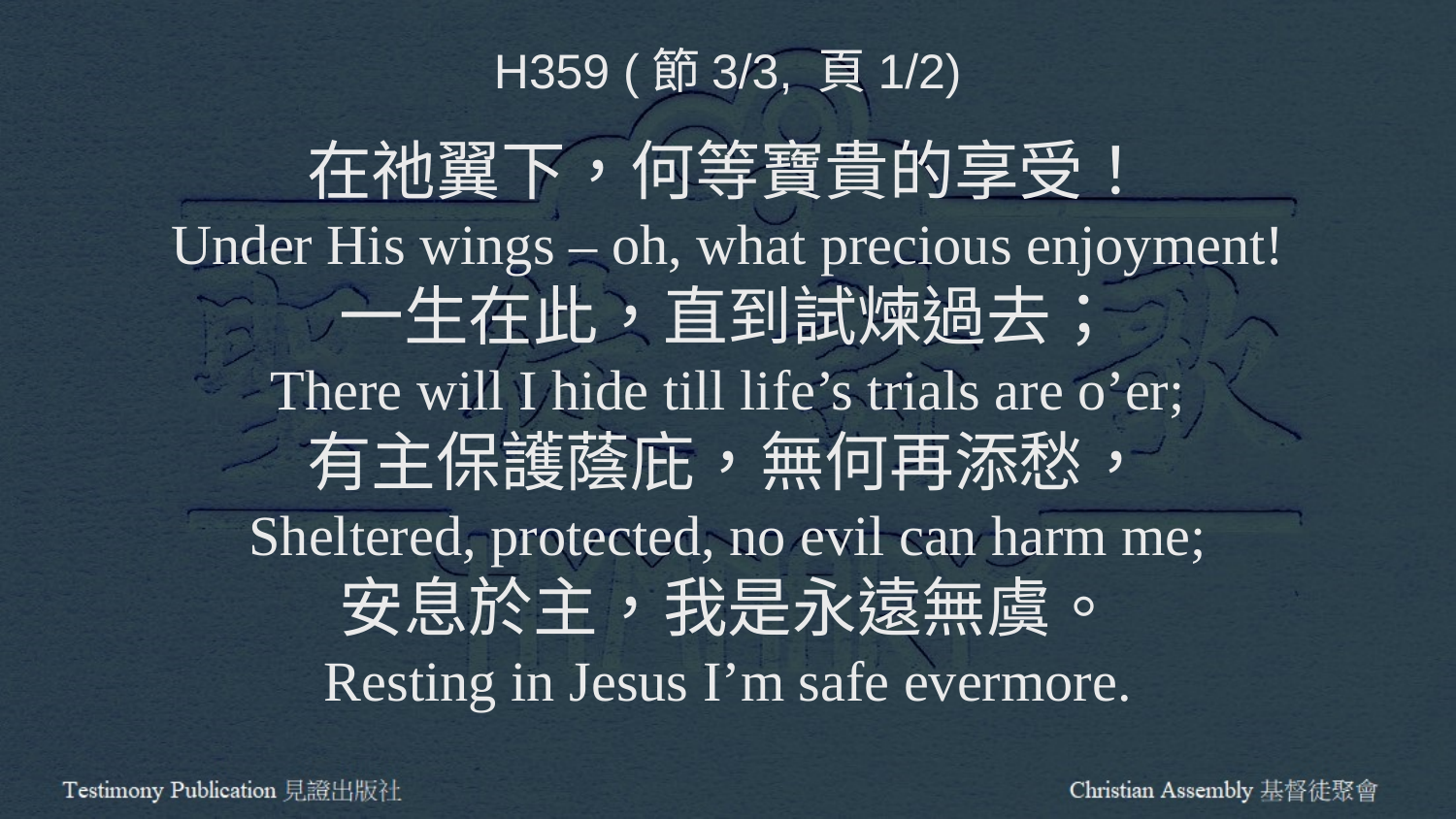

H359 (節3/3, 頁1/2)

在祂翼下，何等寶貴的享受！
Under His wings – oh, what precious enjoyment!
一生在此，直到試煉過去；
There will I hide till life’s trials are o’er;
有主保護蔭庇，無何再添愁，
Sheltered, protected, no evil can harm me;
安息於主，我是永遠無虞。
Resting in Jesus I’m safe evermore.